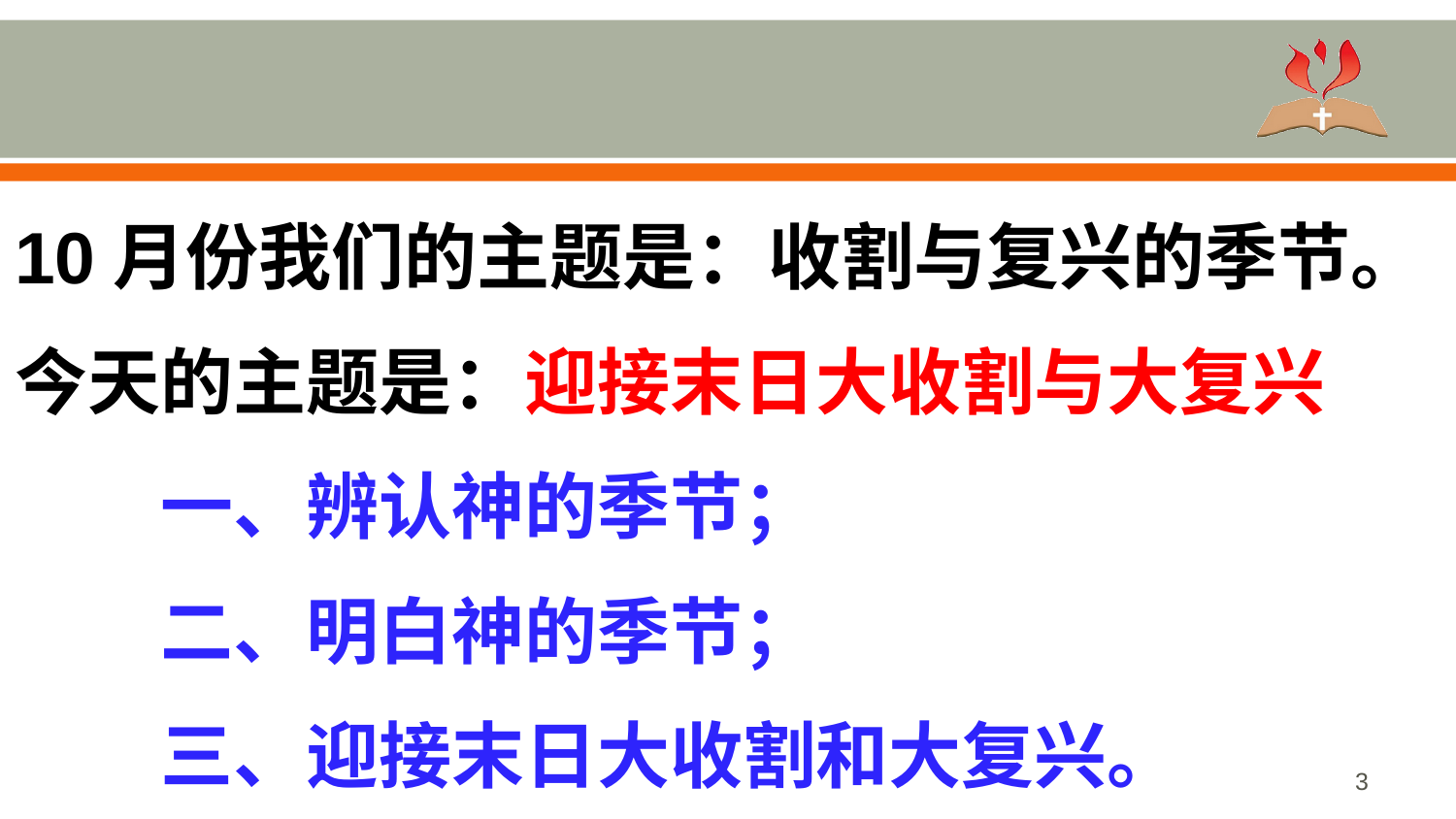

10月份我们的主题是：收割与复兴的季节。
今天的主题是：迎接末日大收割与大复兴
	一、辨认神的季节；
	二、明白神的季节；
	三、迎接末日大收割和大复兴。

3